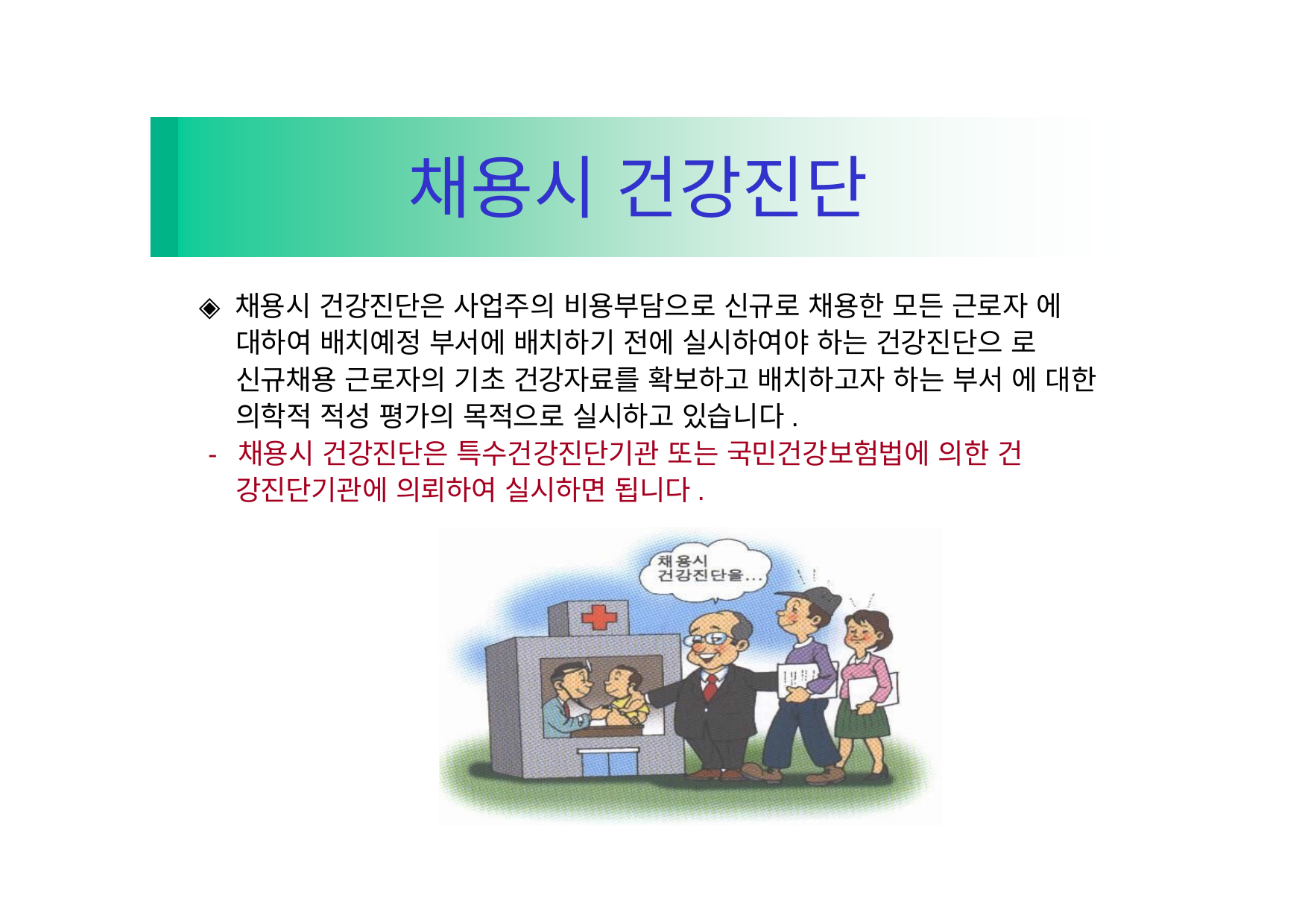

# 채용시 건강진단
◈ 채용시 건강진단은 사업주의 비용부담으로 신규로 채용한 모든 근로자 에 대하여 배치예정 부서에 배치하기 전에 실시하여야 하는 건강진단으 로 신규채용 근로자의 기초 건강자료를 확보하고 배치하고자 하는 부서 에 대한 의학적 적성 평가의 목적으로 실시하고 있습니다.
- 채용시 건강진단은 특수건강진단기관 또는 국민건강보험법에 의한 건 강진단기관에 의뢰하여 실시하면 됩니다.